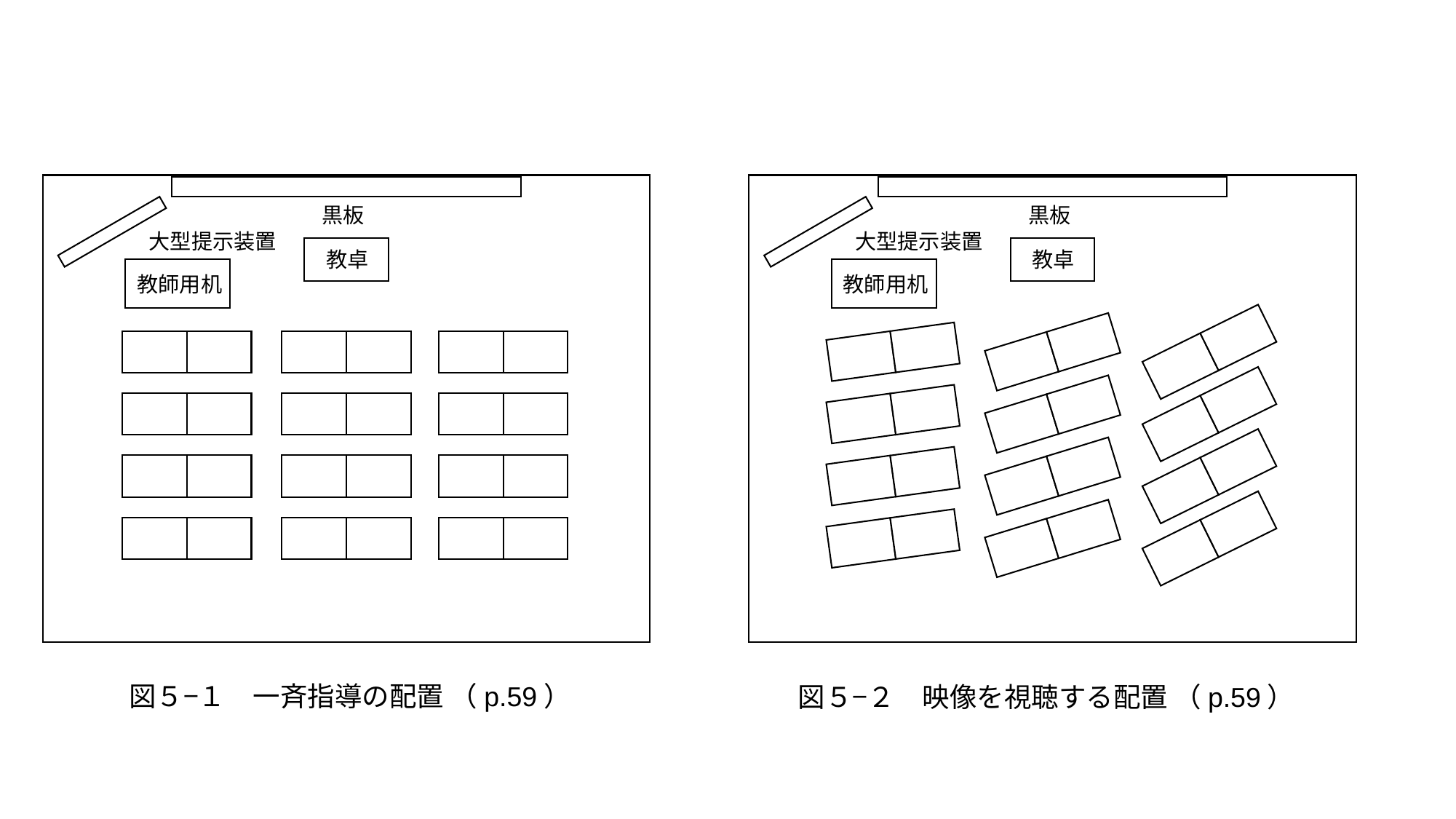

黒板
黒板
大型提示装置
大型提示装置

教卓
教卓

教師用机
教師用机

図５−１　一斉指導の配置 （p.59）
図５−２　映像を視聴する配置 （p.59）